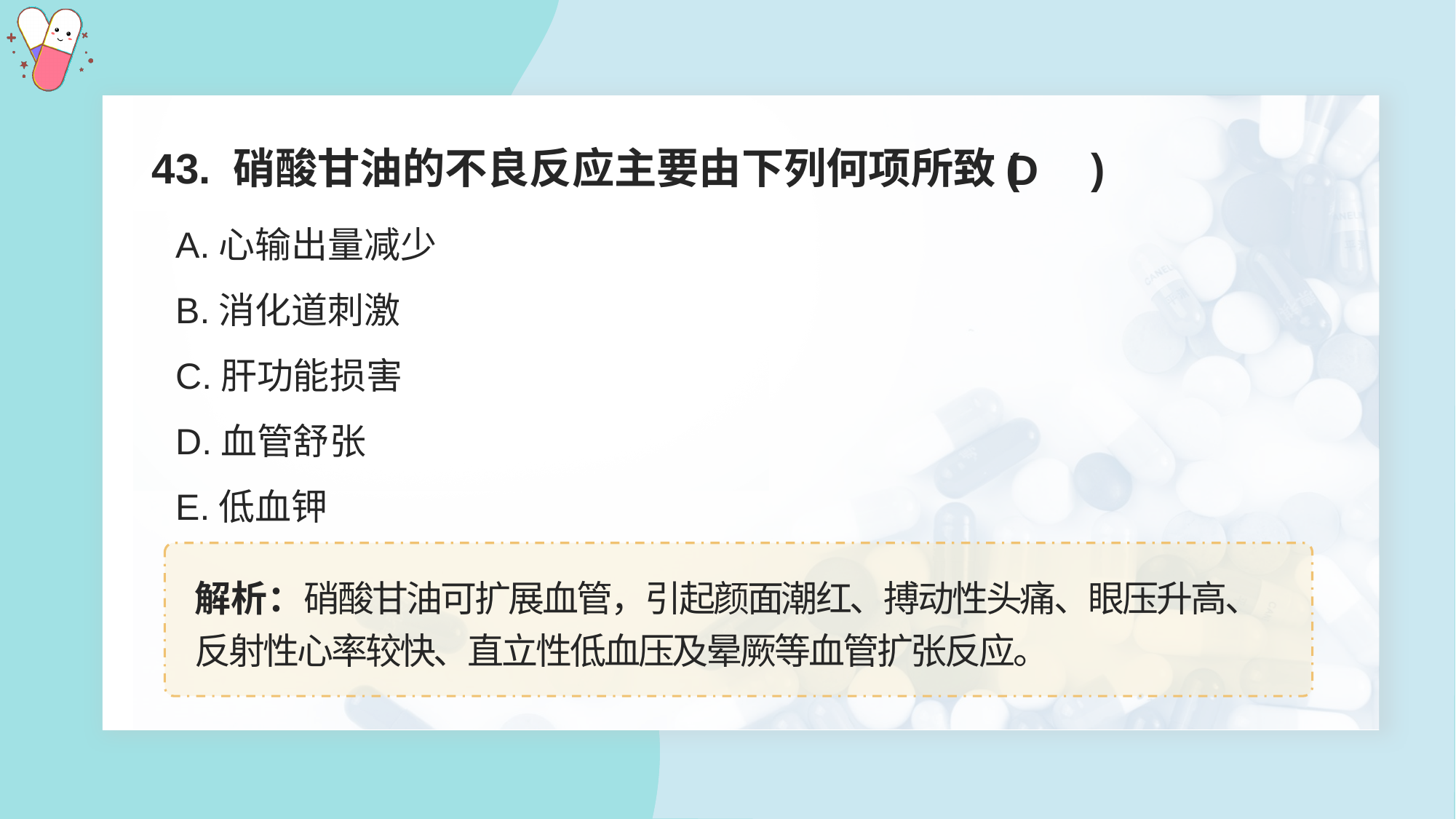

43. 硝酸甘油的不良反应主要由下列何项所致(      )
D
A.心输出量减少
B.消化道刺激
C.肝功能损害
D.血管舒张
E.低血钾

解析：硝酸甘油可扩展血管，引起颜面潮红、搏动性头痛、眼压升高、反射性心率较快、直立性低血压及晕厥等血管扩张反应。